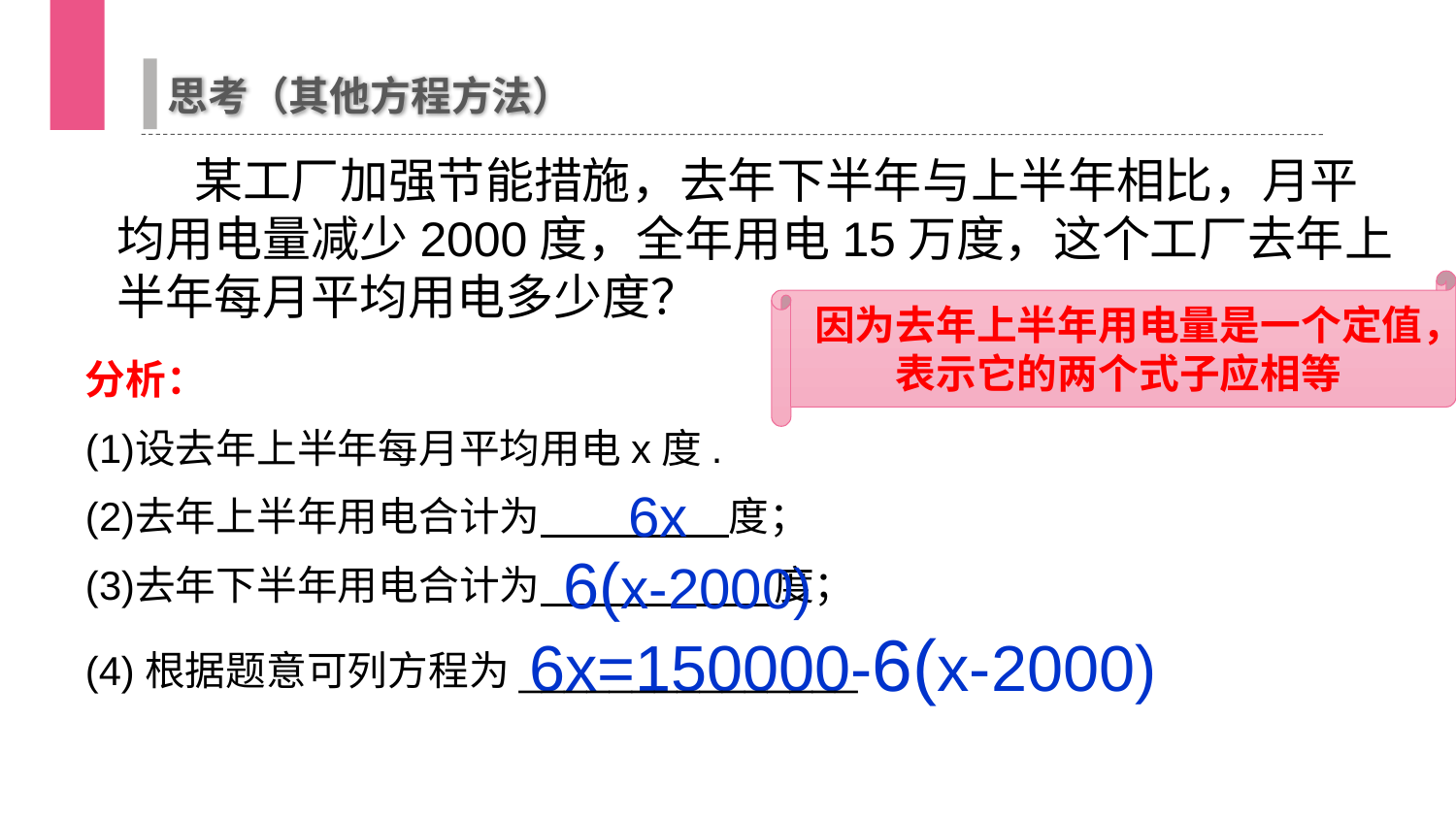

思考（其他方程方法）
      某工厂加强节能措施，去年下半年与上半年相比，月平均用电量减少2000度，全年用电15万度，这个工厂去年上半年每月平均用电多少度？
因为去年上半年用电量是一个定值，表示它的两个式子应相等
分析：
设去年上半年每月平均用电x度.
去年上半年用电合计为                     度；
去年下半年用电合计为                          度；
              6x
6(x-2000)
6x=150000-6(x-2000)

(4)根据题意可列方程为_______________